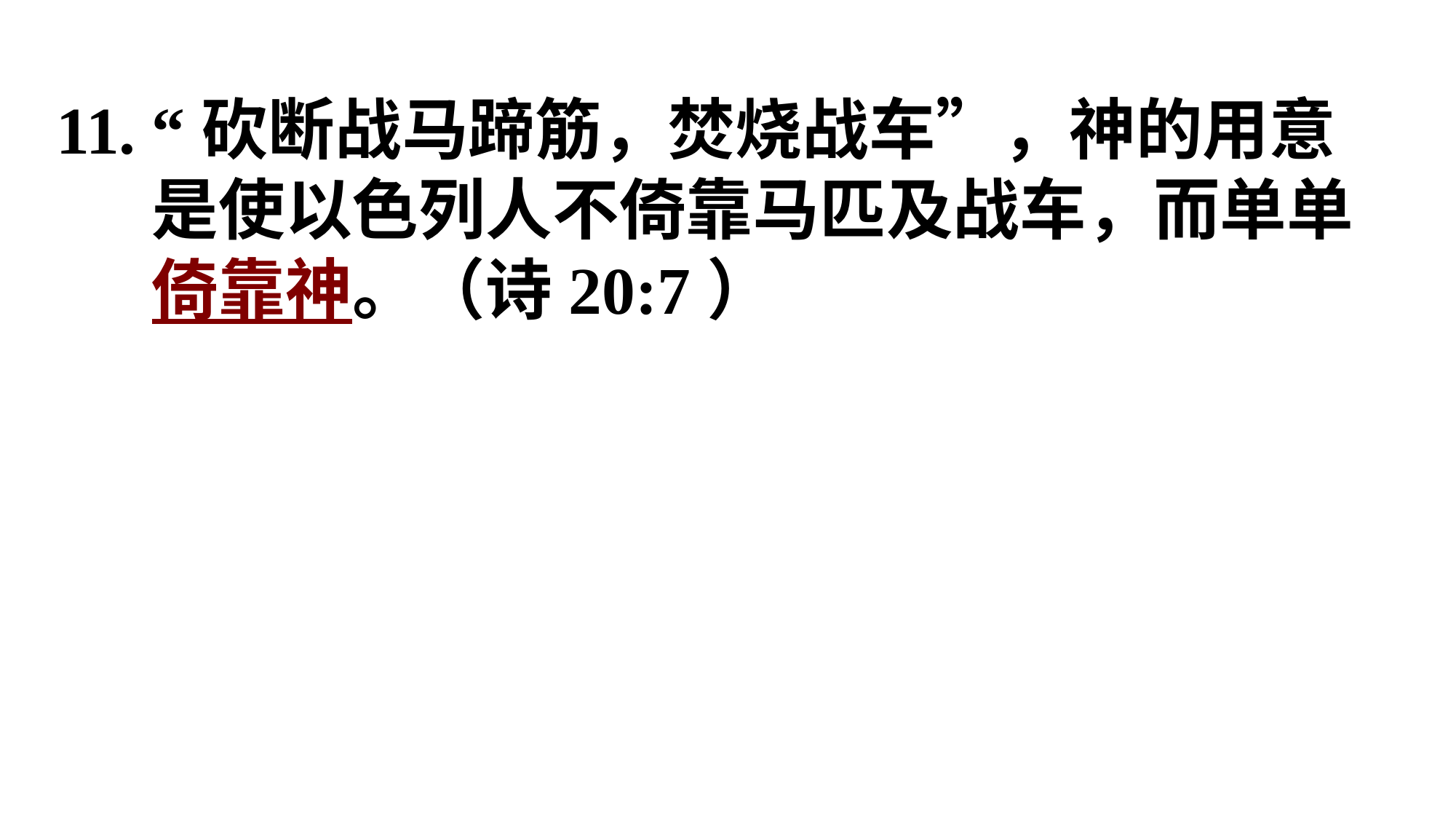

11.	“砍断战马蹄筋，焚烧战车”，神的用意是使以色列人不倚靠马匹及战车，而单单倚靠神。（诗20:7）